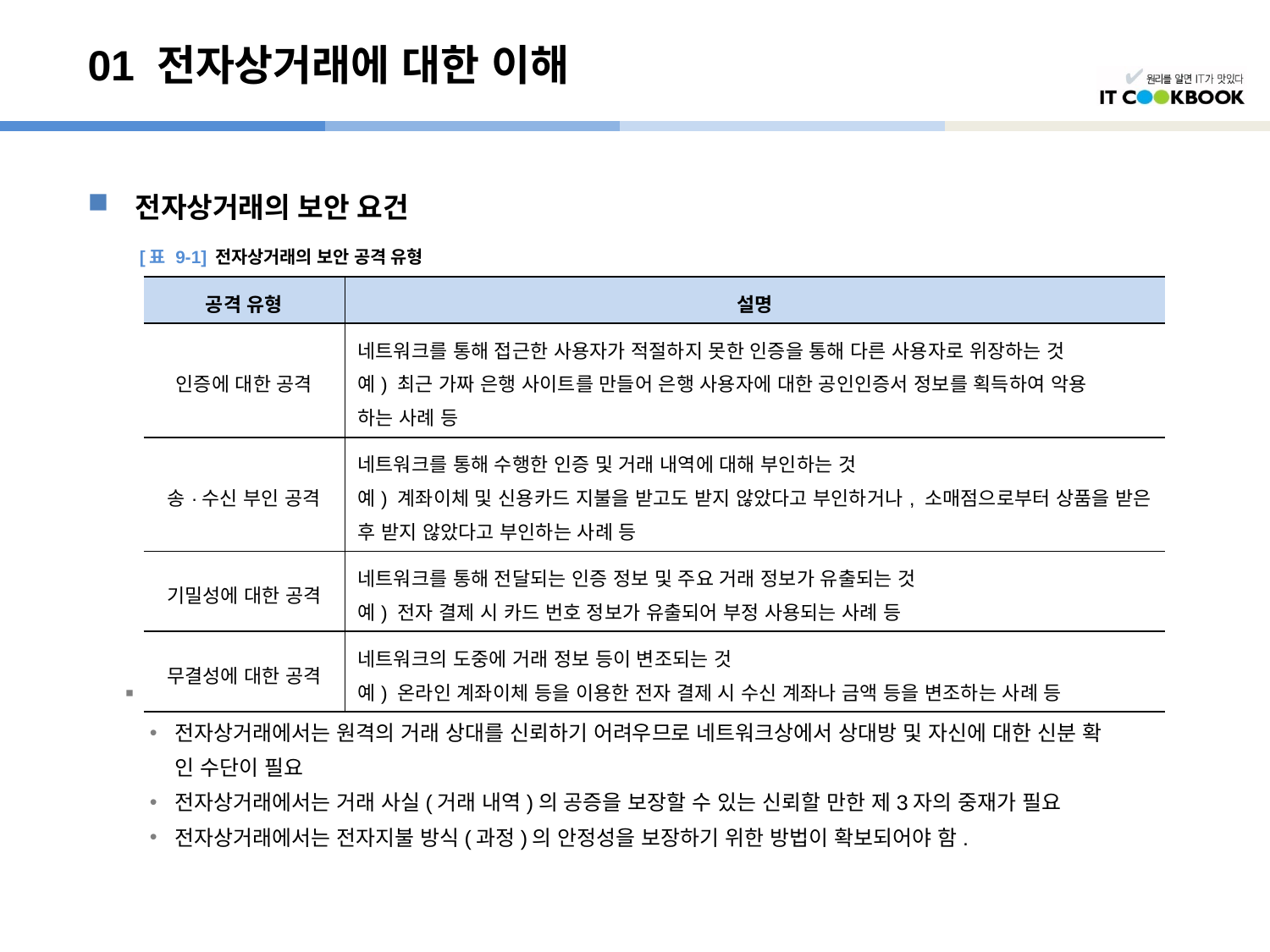

# 01 전자상거래에 대한 이해
전자상거래의 보안 요건

전자상거래가 성공하기 위한 조건
전자상거래에서는 원격의 거래 상대를 신뢰하기 어려우므로 네트워크상에서 상대방 및 자신에 대한 신분 확
	인 수단이 필요
전자상거래에서는 거래 사실(거래 내역)의 공증을 보장할 수 있는 신뢰할 만한 제3자의 중재가 필요
전자상거래에서는 전자지불 방식(과정)의 안정성을 보장하기 위한 방법이 확보되어야 함.

[표 9-1] 전자상거래의 보안 공격 유형
| 공격 유형 | 설명 |
| --- | --- |
| 인증에 대한 공격 | 네트워크를 통해 접근한 사용자가 적절하지 못한 인증을 통해 다른 사용자로 위장하는 것 예) 최근 가짜 은행 사이트를 만들어 은행 사용자에 대한 공인인증서 정보를 획득하여 악용 하는 사례 등 |
| 송·수신 부인 공격 | 네트워크를 통해 수행한 인증 및 거래 내역에 대해 부인하는 것 예) 계좌이체 및 신용카드 지불을 받고도 받지 않았다고 부인하거나, 소매점으로부터 상품을 받은 후 받지 않았다고 부인하는 사례 등 |
| 기밀성에 대한 공격 | 네트워크를 통해 전달되는 인증 정보 및 주요 거래 정보가 유출되는 것 예) 전자 결제 시 카드 번호 정보가 유출되어 부정 사용되는 사례 등 |
| 무결성에 대한 공격 | 네트워크의 도중에 거래 정보 등이 변조되는 것 예) 온라인 계좌이체 등을 이용한 전자 결제 시 수신 계좌나 금액 등을 변조하는 사례 등 |